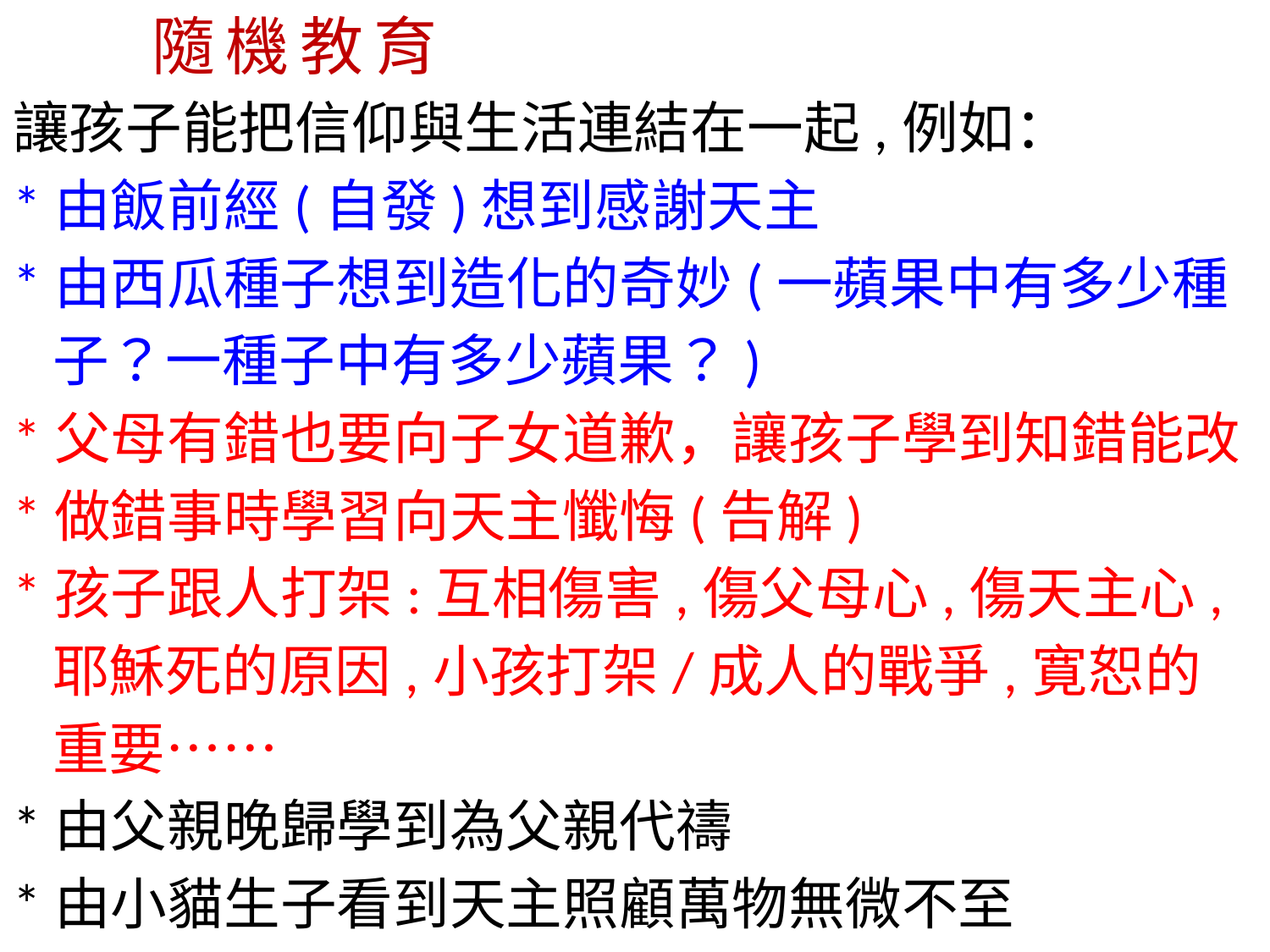

隨機教育
讓孩子能把信仰與生活連結在一起,例如：
*由飯前經(自發)想到感謝天主
*由西瓜種子想到造化的奇妙(一蘋果中有多少種子？一種子中有多少蘋果？)
*父母有錯也要向子女道歉，讓孩子學到知錯能改
*做錯事時學習向天主懺悔(告解)
*孩子跟人打架:互相傷害,傷父母心,傷天主心,耶穌死的原因,小孩打架/成人的戰爭,寛恕的重要……
*由父親晚歸學到為父親代禱
*由小貓生子看到天主照顧萬物無微不至
*在彌撒中給孩子一些錢，請他們主動奉獻